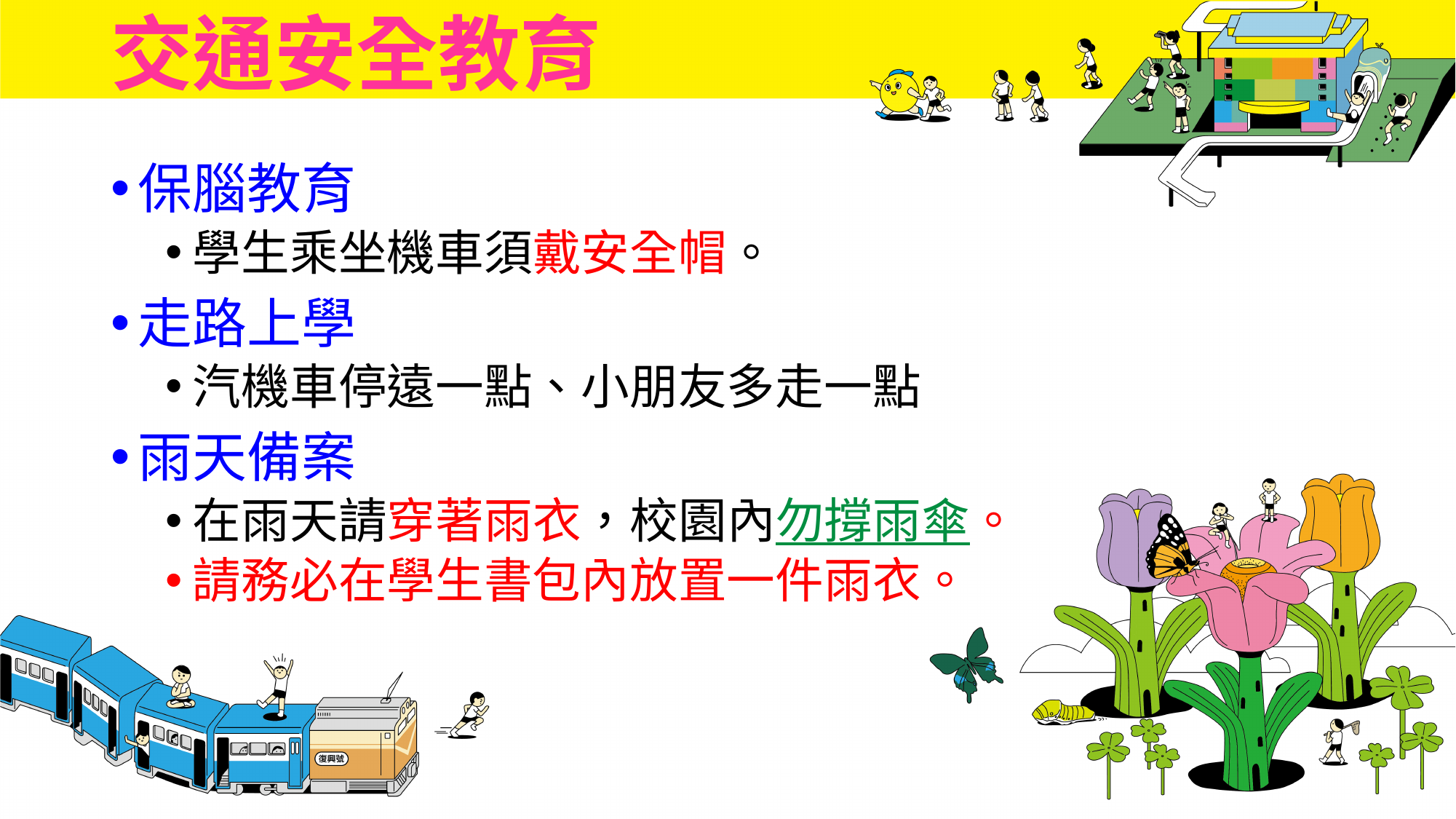

# 交通安全教育
保腦教育
學生乘坐機車須戴安全帽。
走路上學
汽機車停遠一點、小朋友多走一點
雨天備案
在雨天請穿著雨衣，校園內勿撐雨傘。
請務必在學生書包內放置一件雨衣。